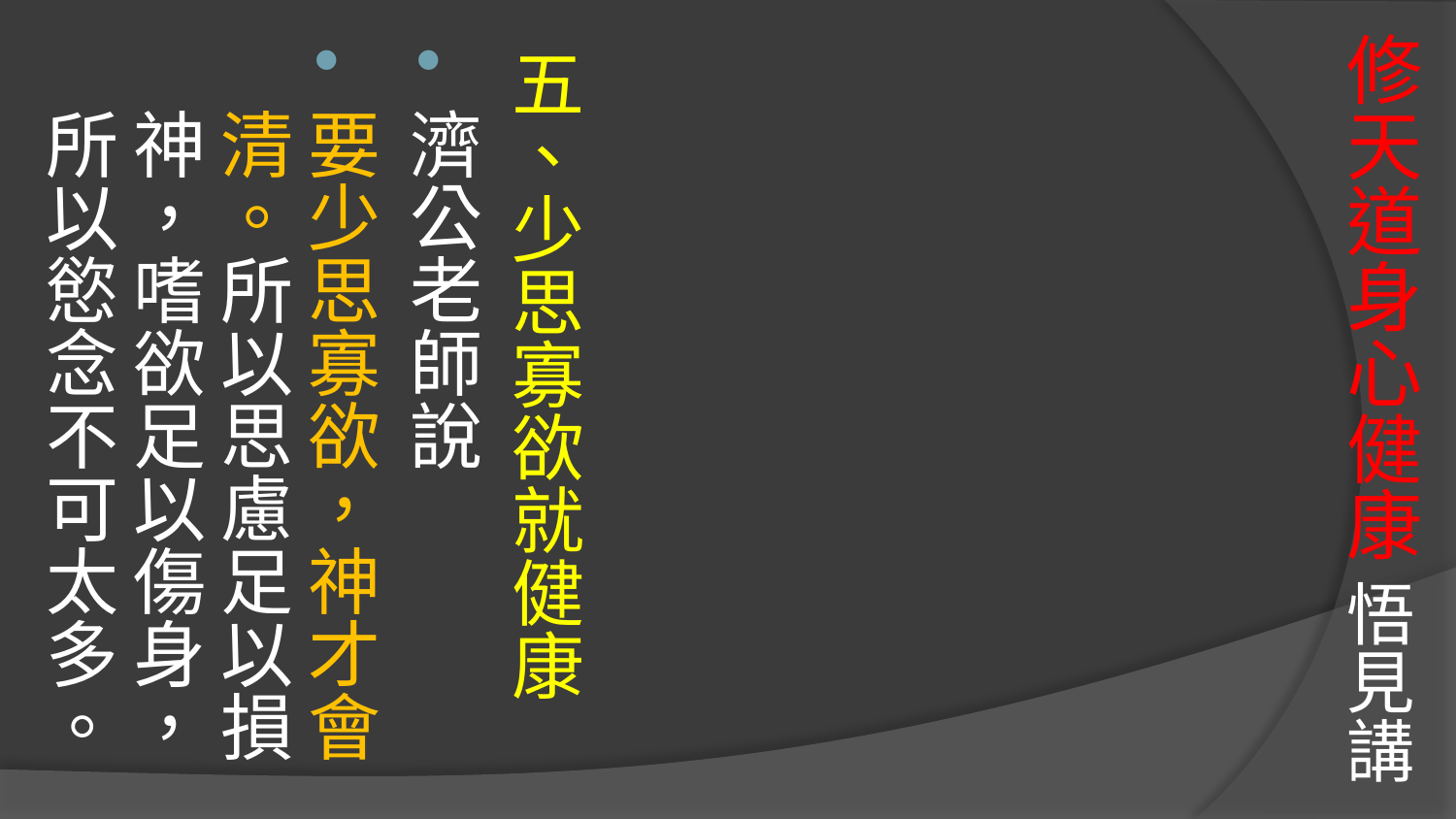

# 修天道身心健康 悟見講
五、少思寡欲就健康
濟公老師說
要少思寡欲，神才會清。所以思慮足以損神，嗜欲足以傷身，所以慾念不可太多。